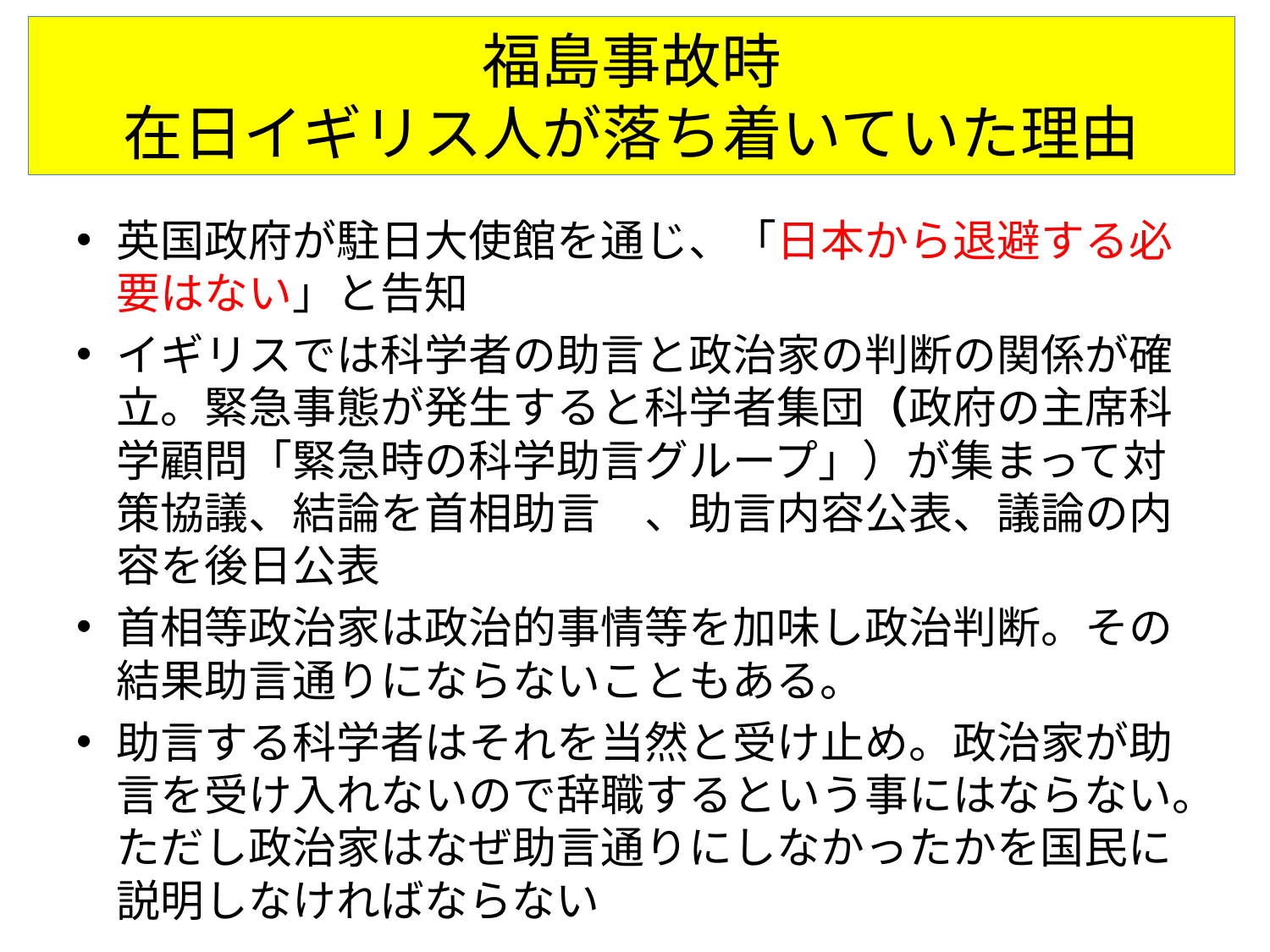

# 福島事故時 在日イギリス人が落ち着いていた理由
英国政府が駐日大使館を通じ、「日本から退避する必要はない」と告知
イギリスでは科学者の助言と政治家の判断の関係が確立。緊急事態が発生すると科学者集団（政府の主席科学顧問「緊急時の科学助言グループ」）が集まって対策協議、結論を首相助言　、助言内容公表、議論の内容を後日公表
首相等政治家は政治的事情等を加味し政治判断。その結果助言通りにならないこともある。
助言する科学者はそれを当然と受け止め。政治家が助言を受け入れないので辞職するという事にはならない。ただし政治家はなぜ助言通りにしなかったかを国民に説明しなければならない